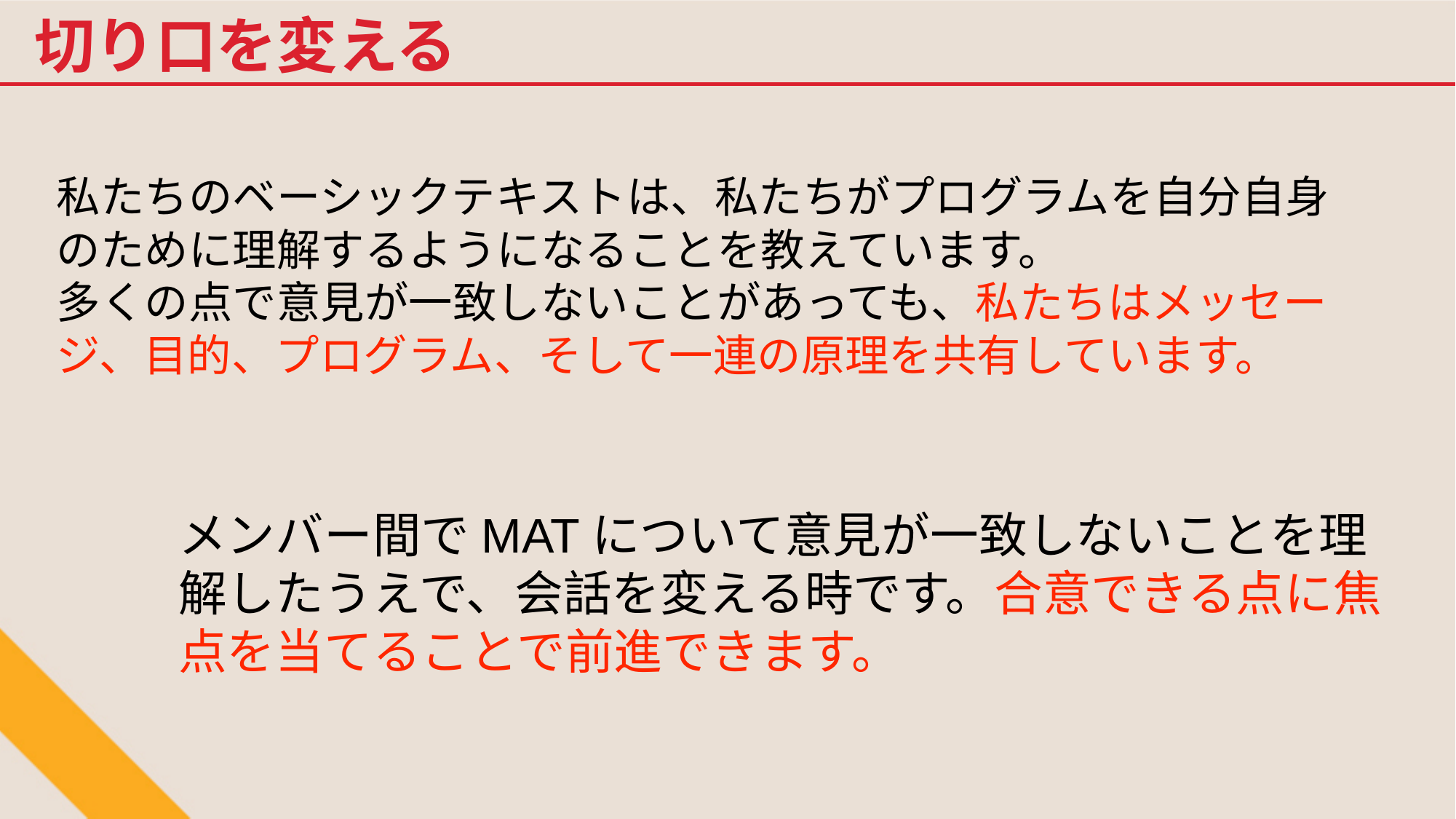

切り口を変える

私たちのベーシックテキストは、私たちがプログラムを自分自身のために理解するようになることを教えています。
多くの点で意見が一致しないことがあっても、私たちはメッセージ、目的、プログラム、そして一連の原理を共有しています。
メンバー間でMATについて意見が一致しないことを理解したうえで、会話を変える時です。合意できる点に焦点を当てることで前進できます。